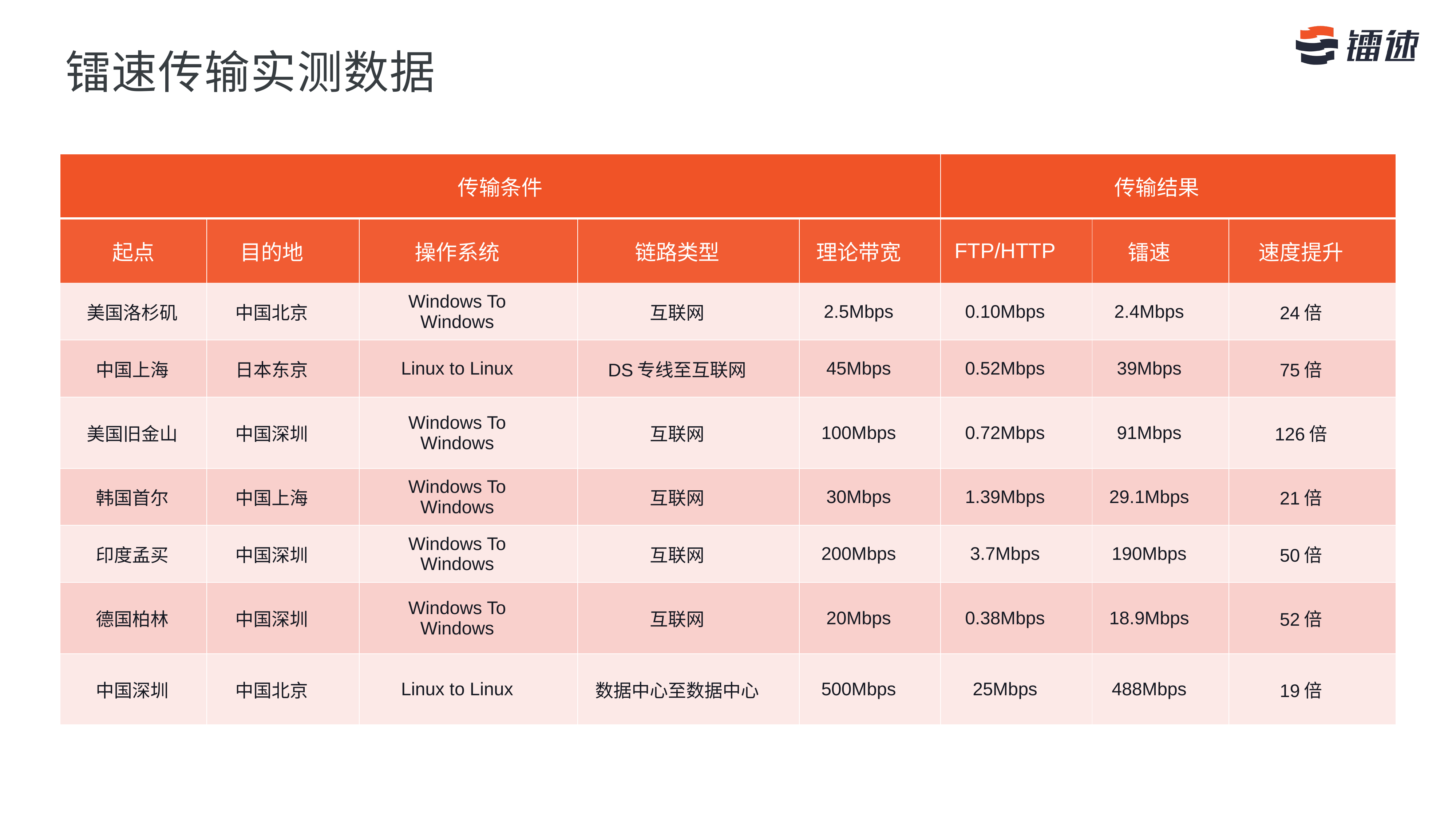

镭速传输实测数据
| 传输条件 |  |  |  |  | 传输结果 |  |  |
| --- | --- | --- | --- | --- | --- | --- | --- |
| 起点 | 目的地 | 操作系统 | 链路类型 | 理论带宽 | FTP/HTTP | 镭速 | 速度提升 |
| 美国洛杉矶 | 中国北京 | Windows To Windows | 互联网 | 2.5Mbps | 0.10Mbps | 2.4Mbps | 24倍 |
| 中国上海 | 日本东京 | Linux to Linux | DS专线至互联网 | 45Mbps | 0.52Mbps | 39Mbps | 75倍 |
| 美国旧金山 | 中国深圳 | Windows To Windows | 互联网 | 100Mbps | 0.72Mbps | 91Mbps | 126倍 |
| 韩国首尔 | 中国上海 | Windows To Windows | 互联网 | 30Mbps | 1.39Mbps | 29.1Mbps | 21倍 |
| 印度孟买 | 中国深圳 | Windows To Windows | 互联网 | 200Mbps | 3.7Mbps | 190Mbps | 50倍 |
| 德国柏林 | 中国深圳 | Windows To Windows | 互联网 | 20Mbps | 0.38Mbps | 18.9Mbps | 52倍 |
| 中国深圳 | 中国北京 | Linux to Linux | 数据中心至数据中心 | 500Mbps | 25Mbps | 488Mbps | 19倍 |